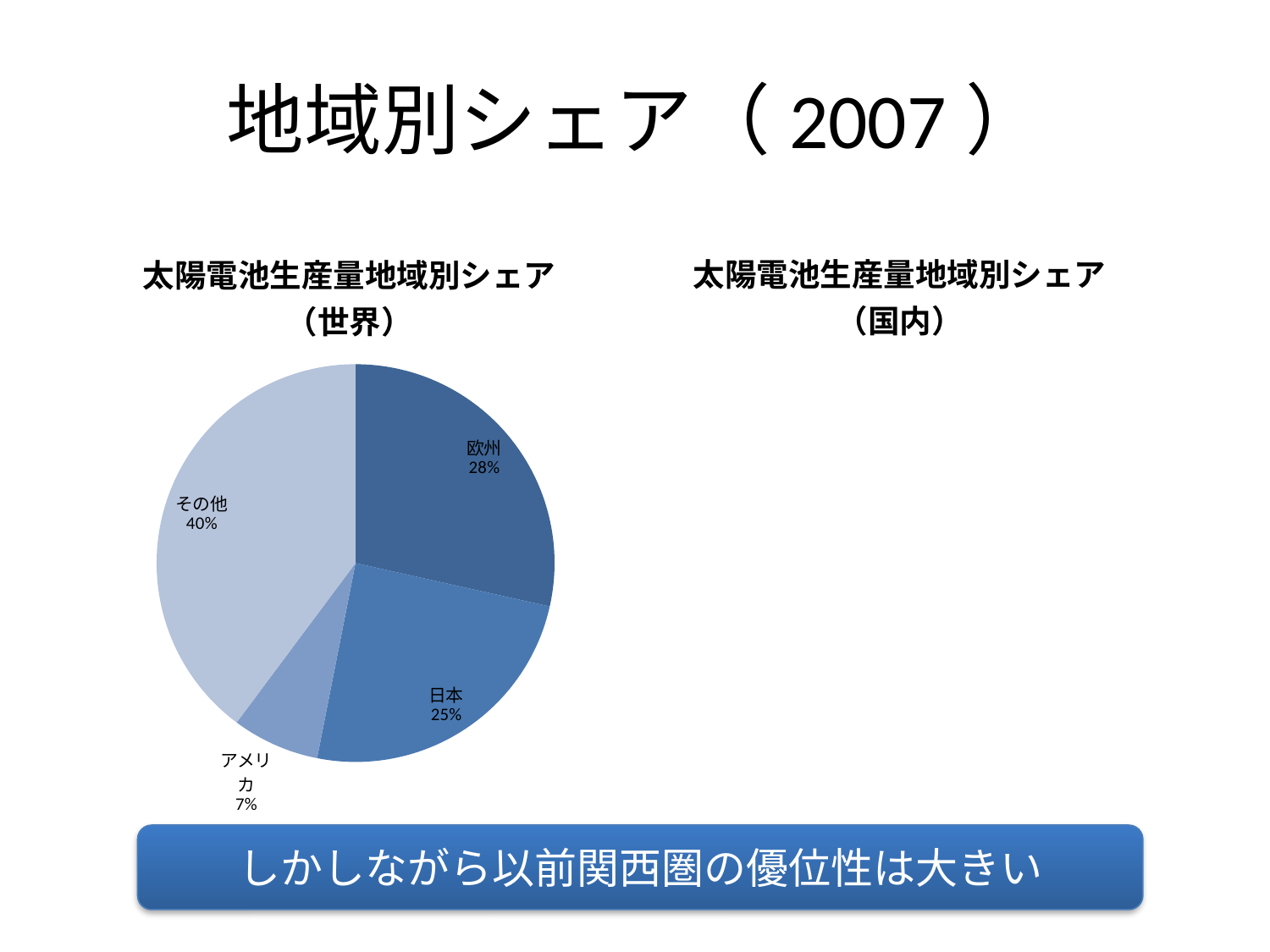

# 地域別シェア（2007）

### Chart: 太陽電池生産量地域別シェア（世界）

| Category |  |  |
|---|---|---|
| 欧州 | 28.5 | 28.5 |
| 日本 | 24.6 | 24.6 |
| アメリカ | 7.1 | 7.1 |
| その他 | 39.8 | 39.8 |

### Chart: 太陽電池生産量地域別シェア（国内）

| Category |  |  |  |
|---|---|---|---|
| 関西 | 28.5 | 28.5 | 79.6 |
| 他地域 | 24.6 | 24.6 | 20.40000000000001 |
しかしながら以前関西圏の優位性は大きい